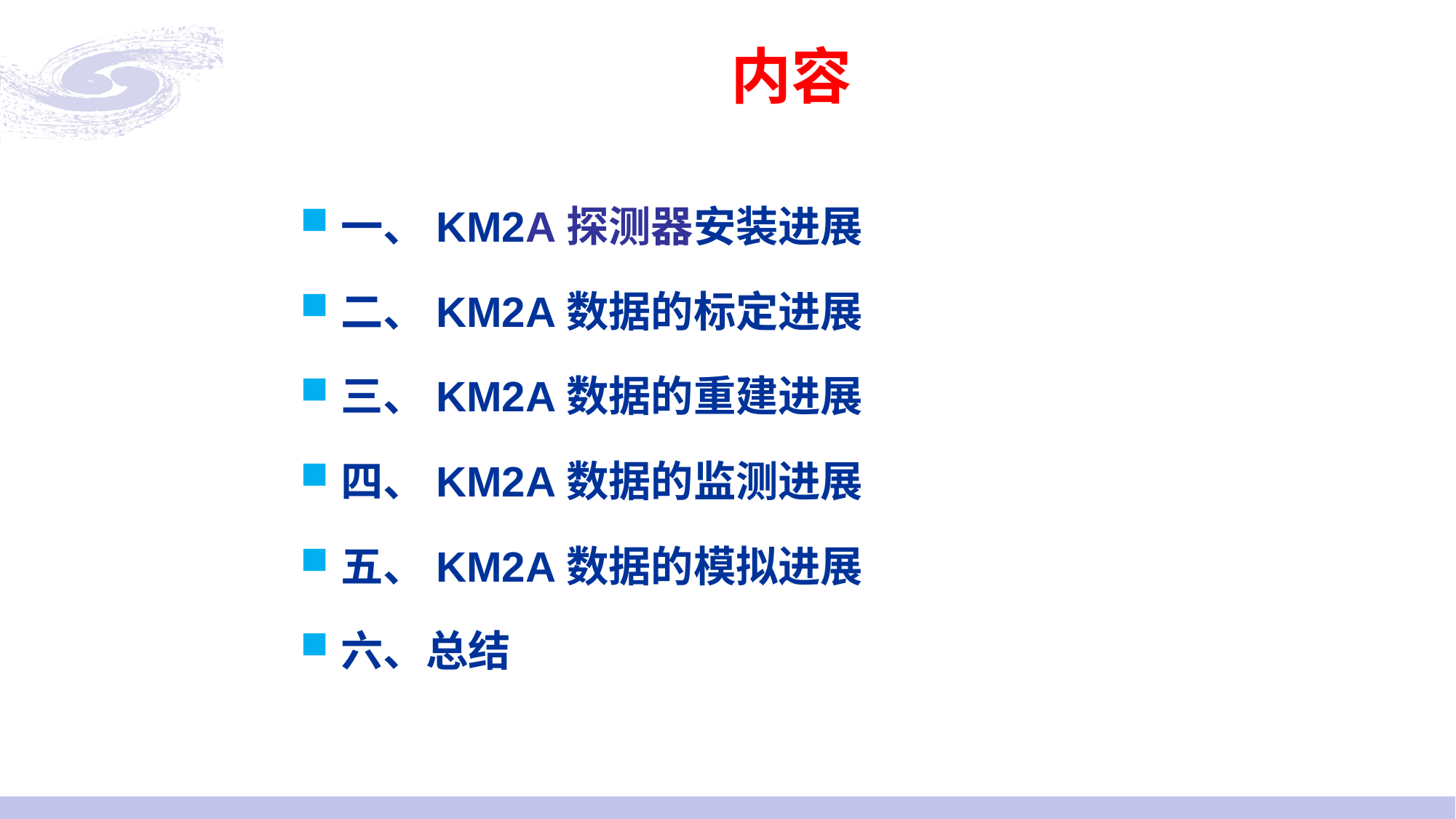

# 内容
一、KM2A探测器安装进展
二、KM2A数据的标定进展
三、KM2A数据的重建进展
四、KM2A数据的监测进展
五、KM2A数据的模拟进展
六、总结